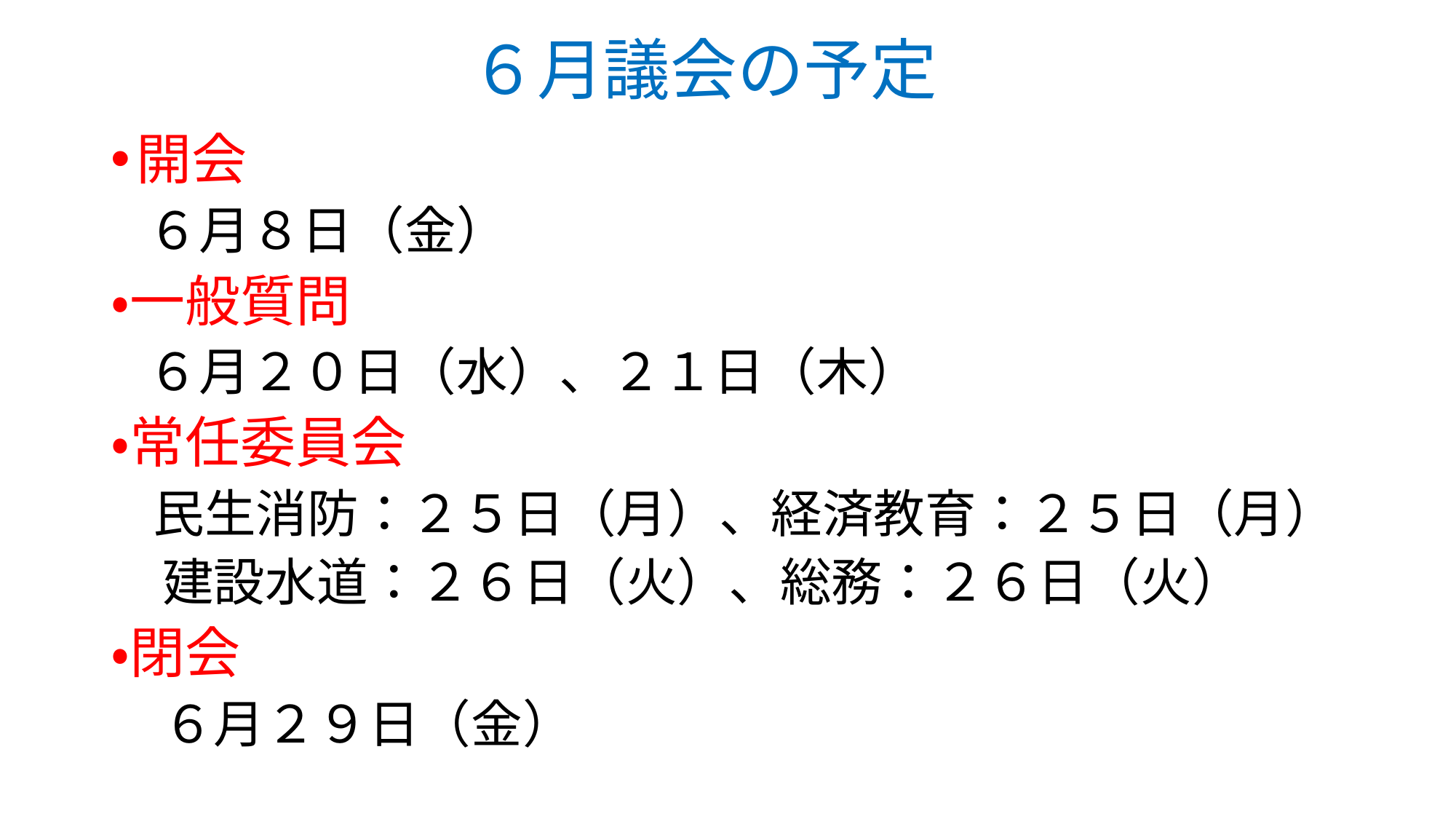

# ６月議会の予定
開会
　６月８日（金）
・一般質問
　６月２０日（水）、２１日（木）
・常任委員会
　民生消防：２５日（月）、経済教育：２５日（月）
　建設水道：２６日（火）、総務：２６日（火）
・閉会
　６月２９日（金）